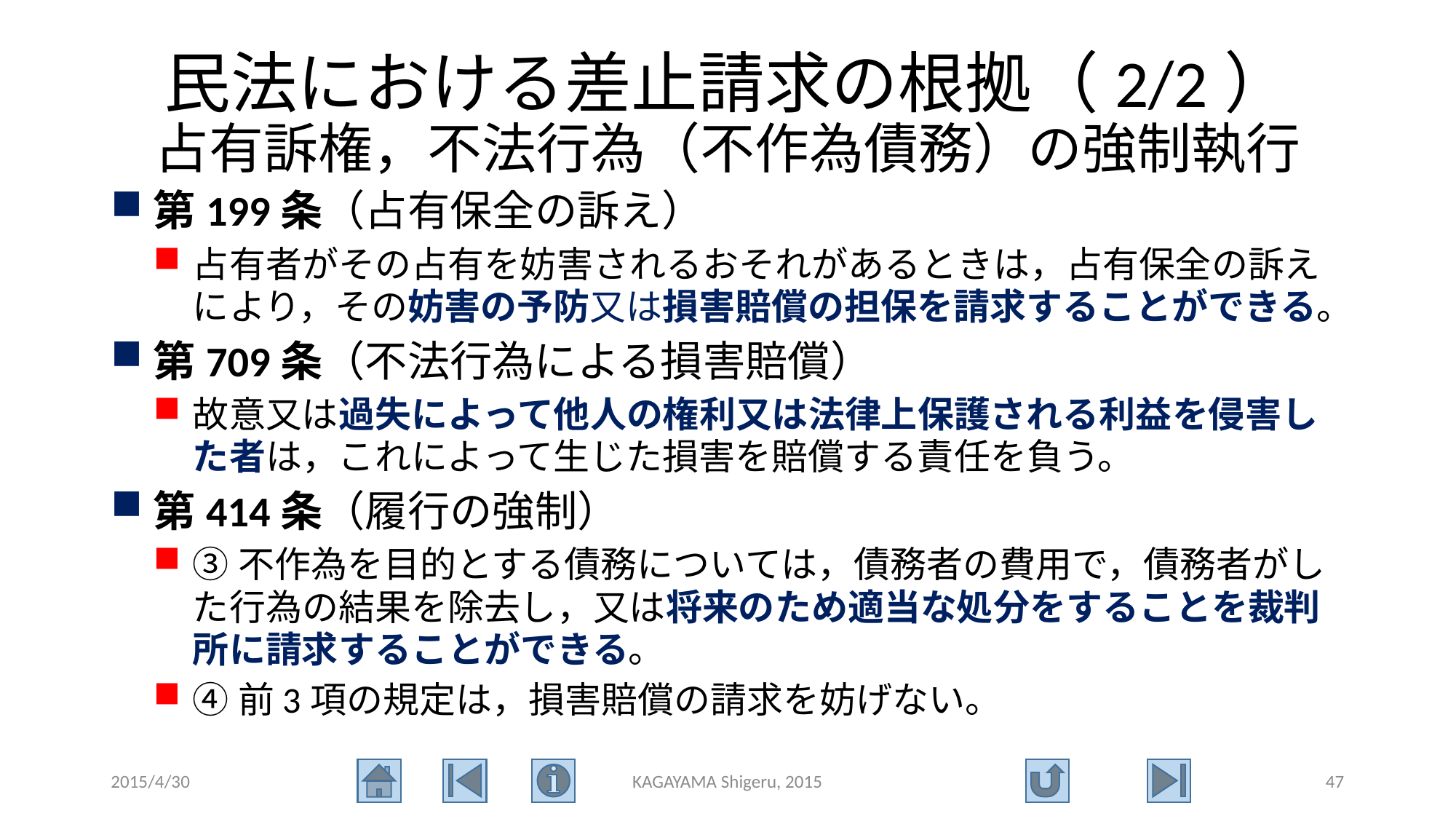

# 民法における差止請求の根拠（2/2） 占有訴権，不法行為（不作為債務）の強制執行
第199条（占有保全の訴え）
占有者がその占有を妨害されるおそれがあるときは，占有保全の訴えにより，その妨害の予防又は損害賠償の担保を請求することができる。
第709条（不法行為による損害賠償）
故意又は過失によって他人の権利又は法律上保護される利益を侵害した者は，これによって生じた損害を賠償する責任を負う。
第414条（履行の強制）
③不作為を目的とする債務については，債務者の費用で，債務者がした行為の結果を除去し，又は将来のため適当な処分をすることを裁判所に請求することができる。
④前3項の規定は，損害賠償の請求を妨げない。
2015/4/30
KAGAYAMA Shigeru, 2015
47